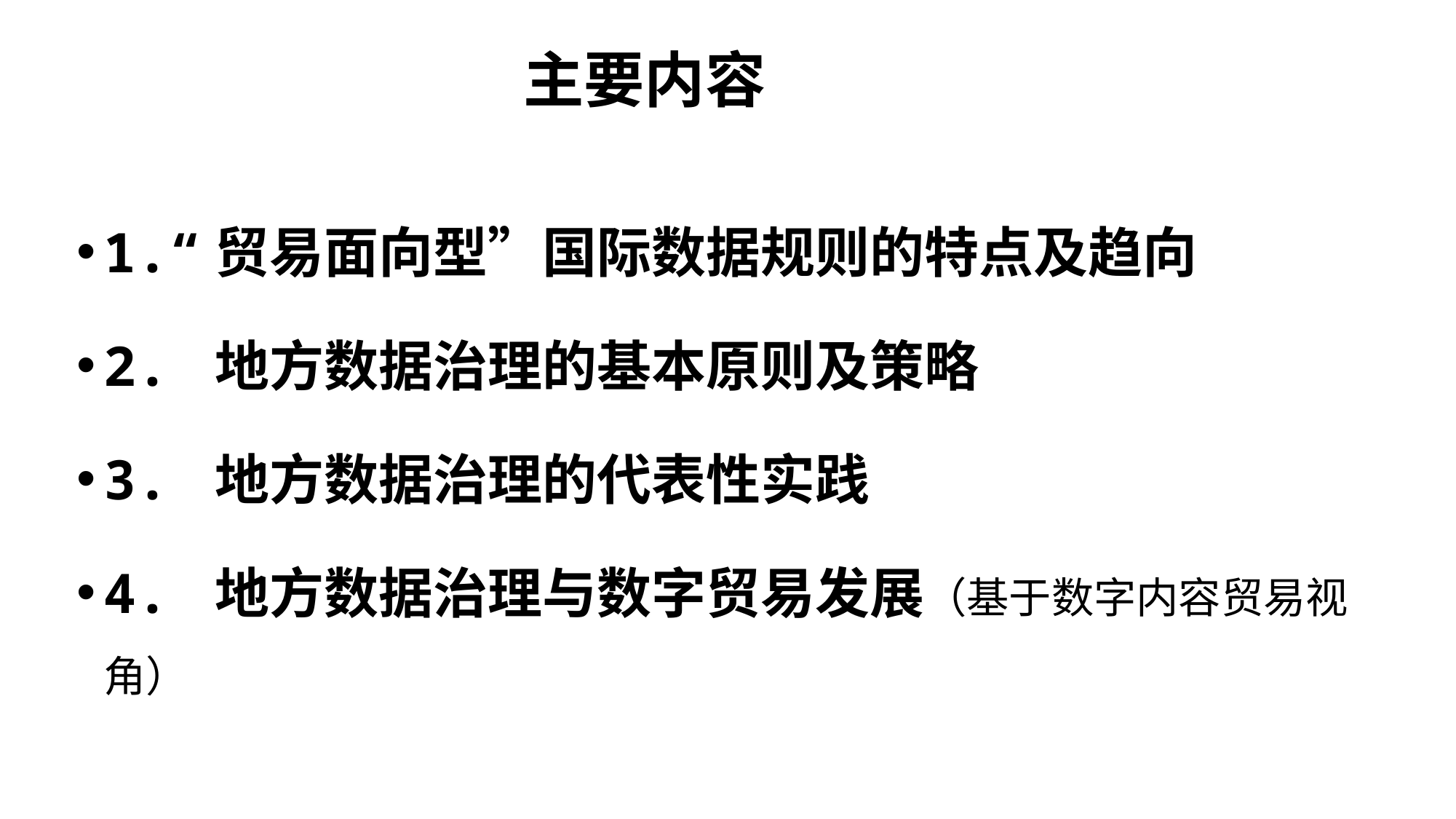

# 主要内容
1.“贸易面向型”国际数据规则的特点及趋向
2. 地方数据治理的基本原则及策略
3. 地方数据治理的代表性实践
4. 地方数据治理与数字贸易发展（基于数字内容贸易视角）